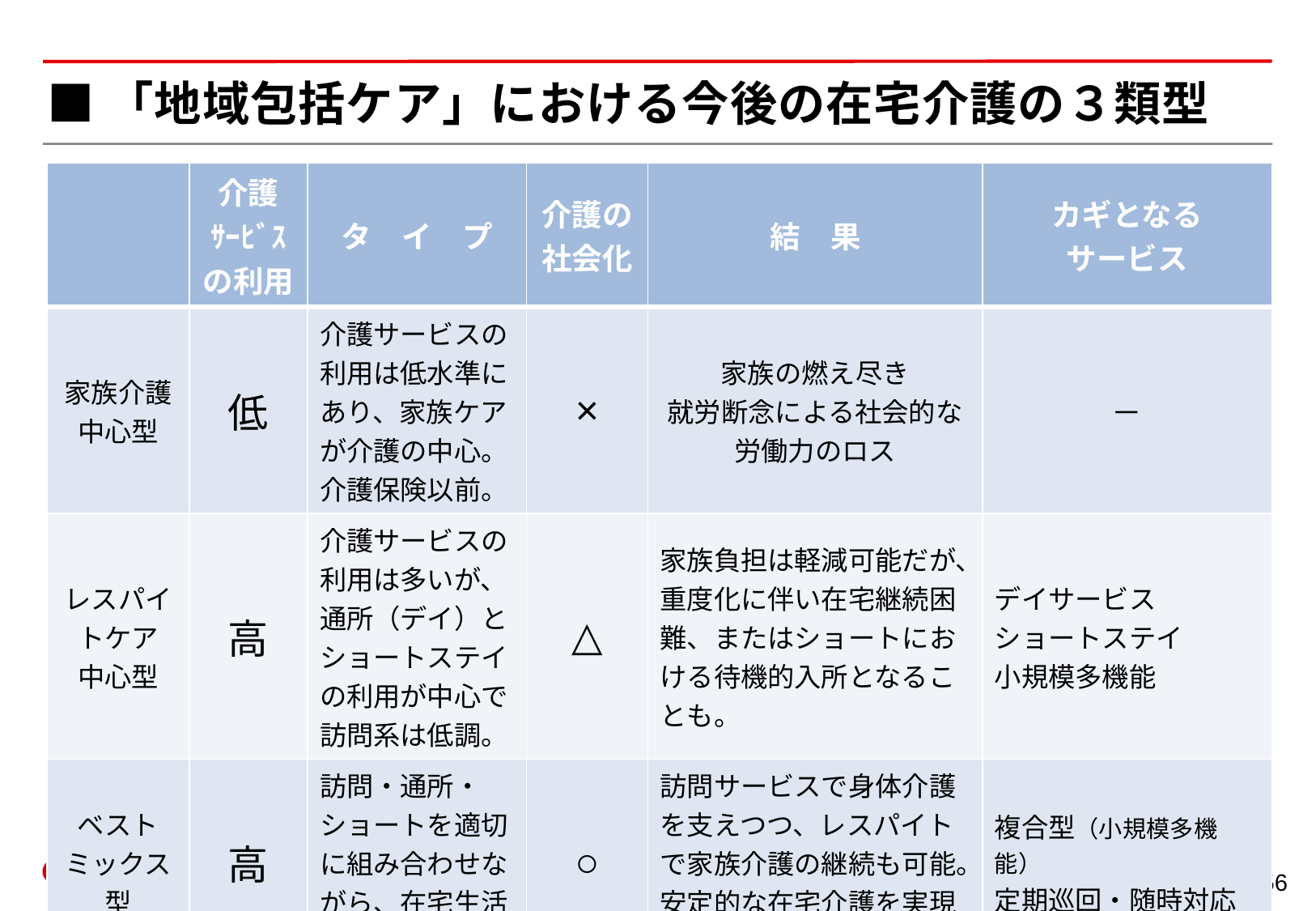

# ■「地域包括ケア」における今後の在宅介護の３類型
|  | 介護 ｻｰﾋﾞｽ の利用 | タ　イ　プ | 介護の 社会化 | 結　果 | カギとなる サービス |
| --- | --- | --- | --- | --- | --- |
| 家族介護 中心型 | 低 | 介護サービスの利用は低水準にあり、家族ケアが介護の中心。介護保険以前。 | × | 家族の燃え尽き 就労断念による社会的な労働力のロス | － |
| レスパイトケア 中心型 | 高 | 介護サービスの利用は多いが、通所（デイ）とショートステイの利用が中心で訪問系は低調。 | △ | 家族負担は軽減可能だが、重度化に伴い在宅継続困難、またはショートにおける待機的入所となることも。 | デイサービス ショートステイ 小規模多機能 |
| ベスト ミックス型 | 高 | 訪問・通所・ショートを適切に組み合わせながら、在宅生活を継続。 | ○ | 訪問サービスで身体介護を支えつつ、レスパイトで家族介護の継続も可能。安定的な在宅介護を実現する可能性。 | 複合型（小規模多機能） 定期巡回・随時対応 |